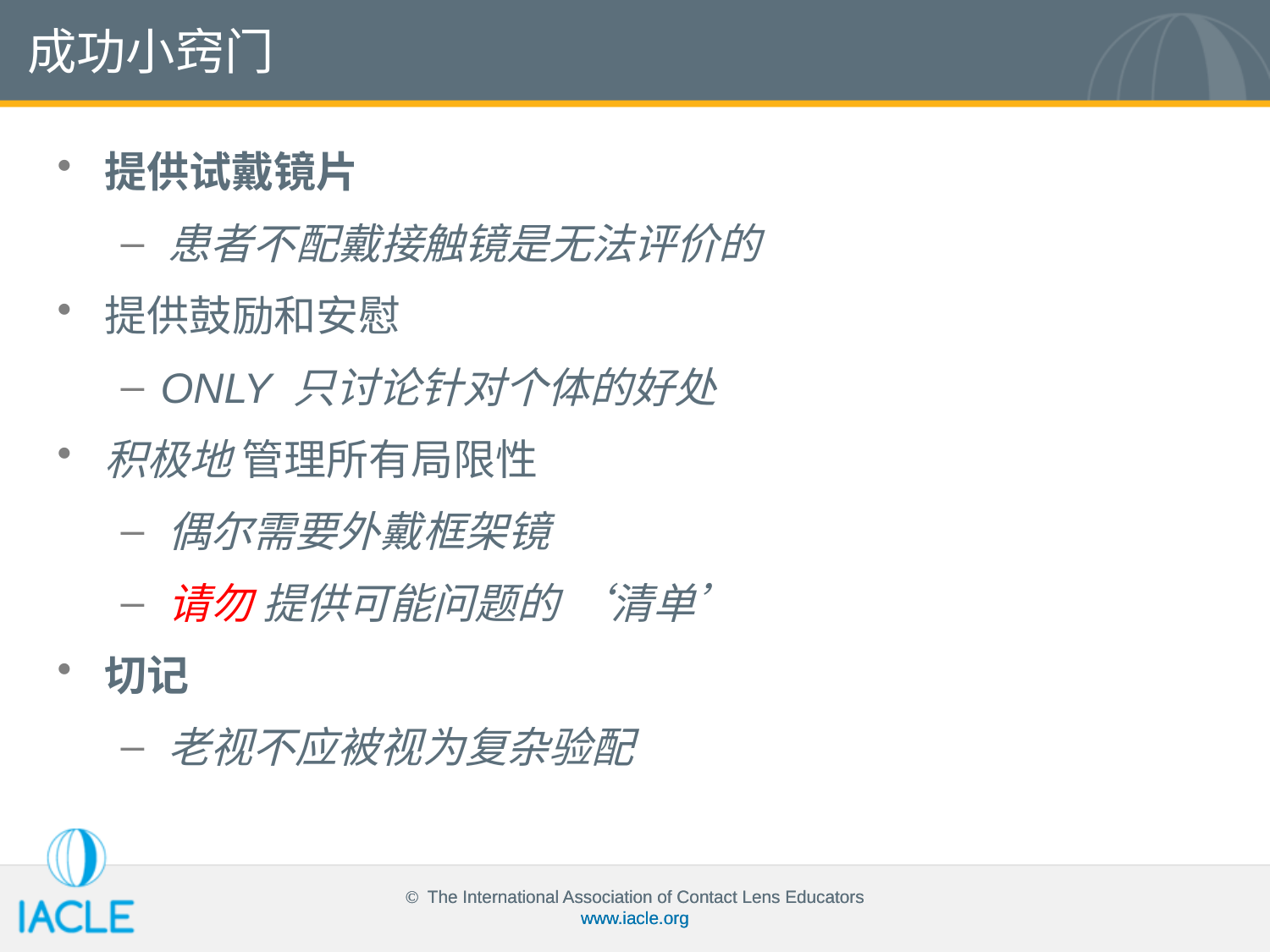

成功小窍门
提供试戴镜片
患者不配戴接触镜是无法评价的
提供鼓励和安慰
ONLY 只讨论针对个体的好处
积极地 管理所有局限性
偶尔需要外戴框架镜
请勿 提供可能问题的 ‘清单’
切记
老视不应被视为复杂验配